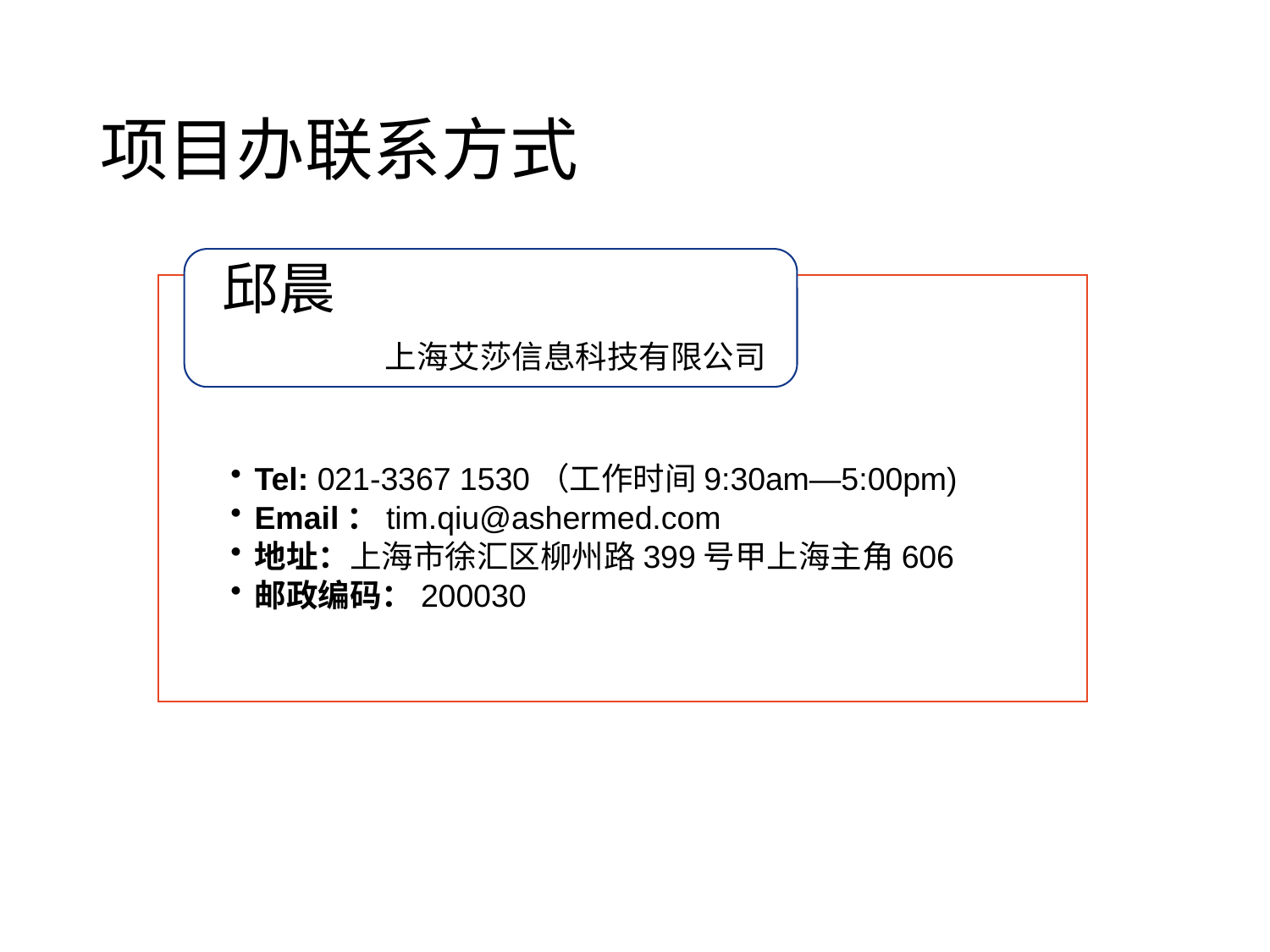

# 项目办联系方式
Tel: 021-3367 1530（工作时间9:30am—5:00pm)
Email：tim.qiu@ashermed.com
地址：上海市徐汇区柳州路399号甲上海主角606
邮政编码：200030
邱晨
上海艾莎信息科技有限公司